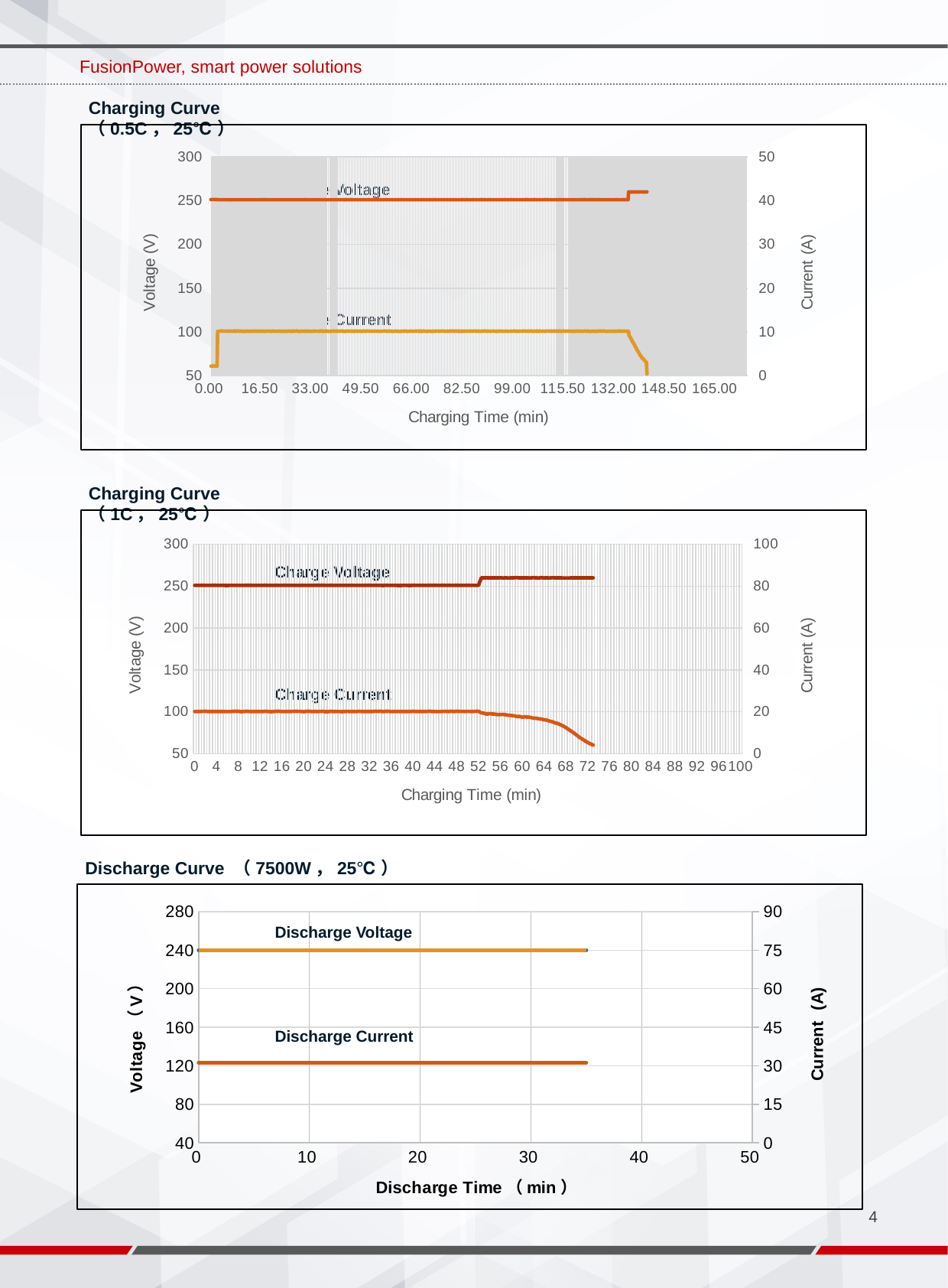

Charging Curve （0.5C，25℃）

### Chart

| Category |  |  |
|---|---|---|
| 0 | 251.233 | 2.169 |
| 0.16666666666666666 | 251.267 | 2.159 |
| 0.33333333333333331 | 251.239 | 2.19 |
| 0.5 | 251.284 | 2.19 |
| 0.66666666666666663 | 251.245 | 2.2 |
| 0.83333333333333337 | 251.282 | 2.23 |
| 1 | 251.276 | 2.2 |
| 1.1666666666666667 | 251.261 | 2.159 |
| 1.3333333333333333 | 251.265 | 2.19 |
| 1.5 | 251.26 | 2.119 |
| 1.6666666666666667 | 251.245 | 2.169 |
| 1.8333333333333333 | 251.295 | 2.159 |
| 2 | 251.295 | 2.159 |
| 2.1666666666666665 | 251.055 | 10.129 |
| 2.3333333333333335 | 251.077 | 10.119 |
| 2.5 | 251.097 | 10.18 |
| 2.6666666666666665 | 251.047 | 10.129 |
| 2.8333333333333335 | 251.091 | 10.18 |
| 3 | 251.056 | 10.18 |
| 3.1666666666666665 | 251.071 | 10.21 |
| 3.3333333333333335 | 251.04 | 10.18 |
| 3.5 | 251.055 | 10.19 |
| 3.6666666666666665 | 251.07 | 10.18 |
| 3.8333333333333335 | 251.095 | 10.19 |
| 4 | 251.033 | 10.16 |
| 4.166666666666667 | 251.054 | 10.2 |
| 4.333333333333333 | 251.057 | 10.139 |
| 4.5 | 251.064 | 10.22 |
| 4.666666666666667 | 251.037 | 10.129 |
| 4.833333333333333 | 251.048 | 10.18 |
| 5 | 251.071 | 10.16 |
| 5.166666666666667 | 251.051 | 10.2 |
| 5.333333333333333 | 251.052 | 10.16 |
| 5.5 | 251.059 | 10.17 |
| 5.666666666666667 | 251.036 | 10.15 |
| 5.833333333333333 | 251.11 | 10.17 |
| 6 | 251.018 | 10.129 |
| 6.166666666666667 | 251.049 | 10.17 |
| 6.333333333333333 | 251.079 | 10.18 |
| 6.5 | 251.079 | 10.18 |
| 6.666666666666667 | 251.059 | 10.19 |
| 6.833333333333333 | 251.021 | 10.119 |
| 7 | 251.028 | 10.15 |
| 7.166666666666667 | 251.024 | 10.139 |
| 7.333333333333333 | 251.07 | 10.15 |
| 7.5 | 251.038 | 10.16 |
| 7.666666666666667 | 251.11 | 10.261 |
| 7.833333333333333 | 251.028 | 10.099 |
| 8 | 251.051 | 10.17 |
| 8.1666666666666661 | 251.077 | 10.17 |
| 8.3333333333333339 | 251.11 | 10.17 |
| 8.5 | 251.058 | 10.2 |
| 8.6666666666666661 | 251.098 | 10.22 |
| 8.8333333333333339 | 251.04 | 10.119 |
| 9 | 251.059 | 10.19 |
| 9.1666666666666661 | 251.089 | 10.19 |
| 9.3333333333333339 | 251.056 | 10.129 |
| 9.5 | 251.049 | 10.16 |
| 9.6666666666666661 | 251.067 | 10.18 |
| 9.8333333333333339 | 251.072 | 10.15 |
| 10 | 251.075 | 10.119 |
| 10.166666666666666 | 251.11 | 10.17 |
| 10.333333333333334 | 251.071 | 10.18 |
| 10.5 | 251.087 | 10.129 |
| 10.666666666666666 | 251.032 | 10.119 |
| 10.833333333333334 | 251.062 | 10.129 |
| 11 | 251.064 | 10.099 |
| 11.166666666666666 | 251.08 | 10.129 |
| 11.333333333333334 | 251.047 | 10.129 |
| 11.5 | 251.057 | 10.17 |
| 11.666666666666666 | 251.067 | 10.19 |
| 11.833333333333334 | 251.06 | 10.17 |
| 12 | 251.057 | 10.17 |
| 12.166666666666666 | 251.031 | 10.119 |
| 12.333333333333334 | 251.087 | 10.129 |
| 12.5 | 251.116 | 10.18 |
| 12.666666666666666 | 251.068 | 10.099 |
| 12.833333333333334 | 251.058 | 10.16 |
| 13 | 251.067 | 10.139 |
| 13.166666666666666 | 251.112 | 10.19 |
| 13.333333333333334 | 251.034 | 10.119 |
| 13.5 | 251.044 | 10.099 |
| 13.666666666666666 | 251.089 | 10.22 |
| 13.833333333333334 | 251.086 | 10.19 |
| 14 | 251.124 | 10.19 |
| 14.166666666666666 | 251.109 | 10.129 |
| 14.333333333333334 | 251.056 | 10.17 |
| 14.5 | 251.081 | 10.17 |
| 14.666666666666666 | 251.055 | 10.17 |
| 14.833333333333334 | 251.042 | 10.139 |
| 15 | 251.078 | 10.17 |
| 15.166666666666666 | 251.066 | 10.139 |
| 15.333333333333334 | 251.068 | 10.17 |
| 15.5 | 251.04 | 10.18 |
| 15.666666666666666 | 251.047 | 10.099 |
| 15.833333333333334 | 251.044 | 10.17 |
| 16 | 251.042 | 10.15 |
| 16.166666666666668 | 251.06 | 10.119 |
| 16.333333333333332 | 251.086 | 10.129 |
| 16.5 | 251.146 | 10.18 |
| 16.666666666666668 | 251.077 | 10.15 |
| 16.833333333333332 | 251.075 | 10.19 |
| 17 | 251.063 | 10.139 |
| 17.166666666666668 | 251.069 | 10.18 |
| 17.333333333333332 | 251.097 | 10.119 |
| 17.5 | 251.128 | 10.18 |
| 17.666666666666668 | 251.115 | 10.139 |
| 17.833333333333332 | 251.031 | 10.139 |
| 18 | 251.056 | 10.119 |
| 18.166666666666668 | 251.074 | 10.17 |
| 18.333333333333332 | 251.077 | 10.18 |
| 18.5 | 251.102 | 10.16 |
| 18.666666666666668 | 251.112 | 10.21 |
| 18.833333333333332 | 251.071 | 10.15 |
| 19 | 251.063 | 10.2 |
| 19.166666666666668 | 251.095 | 10.15 |
| 19.333333333333332 | 251.075 | 10.2 |
| 19.5 | 251.068 | 10.089 |
| 19.666666666666668 | 251.098 | 10.18 |
| 19.833333333333332 | 251.071 | 10.139 |
| 20 | 251.087 | 10.18 |
| 20.166666666666668 | 251.084 | 10.2 |
| 20.333333333333332 | 251.038 | 10.119 |
| 20.5 | 251.075 | 10.18 |
| 20.666666666666668 | 251.096 | 10.18 |
| 20.833333333333332 | 251.07 | 10.099 |
| 21 | 251.072 | 10.18 |
| 21.166666666666668 | 251.106 | 10.129 |
| 21.333333333333332 | 251.068 | 10.139 |
| 21.5 | 251.063 | 10.119 |
| 21.666666666666668 | 251.1 | 10.18 |
| 21.833333333333332 | 251.042 | 10.119 |
| 22 | 251.112 | 10.19 |
| 22.166666666666668 | 251.105 | 10.18 |
| 22.333333333333332 | 251.088 | 10.18 |
| 22.5 | 251.06 | 10.139 |
| 22.666666666666668 | 251.095 | 10.119 |
| 22.833333333333332 | 251.04 | 10.139 |
| 23 | 251.027 | 10.139 |
| 23.166666666666668 | 251.103 | 10.17 |
| 23.333333333333332 | 251.083 | 10.129 |
| 23.5 | 251.102 | 10.089 |
| 23.666666666666668 | 251.048 | 10.16 |
| 23.833333333333332 | 251.111 | 10.17 |
| 24 | 251.11 | 10.129 |
| 24.166666666666668 | 251.1 | 10.17 |
| 24.333333333333332 | 251.042 | 10.139 |
| 24.5 | 251.068 | 10.109 |
| 24.666666666666668 | 251.098 | 10.119 |
| 24.833333333333332 | 251.068 | 10.2 |
| 25 | 251.119 | 10.139 |
| 25.166666666666668 | 251.081 | 10.18 |
| 25.333333333333332 | 251.082 | 10.18 |
| 25.5 | 251.086 | 10.2 |
| 25.666666666666668 | 251.064 | 10.119 |
| 25.833333333333332 | 251.06 | 10.16 |
| 26 | 251.114 | 10.139 |
| 26.166666666666668 | 251.117 | 10.16 |
| 26.333333333333332 | 251.062 | 10.079 |
| 26.5 | 251.091 | 10.22 |
| 26.666666666666668 | 251.124 | 10.19 |
| 26.833333333333332 | 251.083 | 10.17 |
| 27 | 251.069 | 10.18 |
| 27.166666666666668 | 251.112 | 10.16 |
| 27.333333333333332 | 251.088 | 10.19 |
| 27.5 | 251.093 | 10.17 |
| 27.666666666666668 | 251.049 | 10.129 |
| 27.833333333333332 | 251.078 | 10.21 |
| 28 | 251.081 | 10.2 |
| 28.166666666666668 | 251.101 | 10.17 |
| 28.333333333333332 | 251.108 | 10.2 |
| 28.5 | 251.07 | 10.119 |
| 28.666666666666668 | 251.087 | 10.129 |
| 28.833333333333332 | 251.059 | 10.109 |
| 29 | 251.078 | 10.099 |
| 29.166666666666668 | 251.075 | 10.119 |
| 29.333333333333332 | 251.09 | 10.19 |
| 29.5 | 251.103 | 10.15 |
| 29.666666666666668 | 251.088 | 10.18 |
| 29.833333333333332 | 251.073 | 10.099 |
| 30 | 251.1 | 10.22 |
| 30.166666666666668 | 251.09 | 10.17 |
| 30.333333333333332 | 251.106 | 10.089 |
| 30.5 | 251.13 | 10.139 |
| 30.666666666666668 | 251.094 | 10.119 |
| 30.833333333333332 | 251.112 | 10.19 |
| 31 | 251.063 | 10.19 |
| 31.166666666666668 | 251.095 | 10.119 |
| 31.333333333333332 | 251.073 | 10.139 |
| 31.5 | 251.082 | 10.21 |
| 31.666666666666668 | 251.112 | 10.16 |
| 31.833333333333332 | 251.077 | 10.129 |
| 32 | 251.072 | 10.139 |
| 32.166666666666664 | 251.103 | 10.2 |
| 32.333333333333336 | 251.05 | 10.129 |
| 32.5 | 251.101 | 10.139 |
| 32.666666666666664 | 251.07 | 10.139 |
| 32.833333333333336 | 251.059 | 10.109 |
| 33 | 251.036 | 10.15 |
| 33.166666666666664 | 251.067 | 10.139 |
| 33.333333333333336 | 251.078 | 10.109 |
| 33.5 | 251.103 | 10.2 |
| 33.666666666666664 | 251.11 | 10.17 |
| 33.833333333333336 | 251.101 | 10.19 |
| 34 | 251.078 | 10.18 |
| 34.166666666666664 | 251.067 | 10.099 |
| 34.333333333333336 | 251.081 | 10.18 |
| 34.5 | 251.08 | 10.099 |
| 34.666666666666664 | 251.112 | 10.19 |
| 34.833333333333336 | 251.103 | 10.109 |
| 35 | 251.098 | 10.19 |
| 35.166666666666664 | 251.084 | 10.109 |
| 35.333333333333336 | 251.074 | 10.129 |
| 35.5 | 251.047 | 10.2 |
| 35.666666666666664 | 251.094 | 10.19 |
| 35.833333333333336 | 251.096 | 10.16 |
| 36 | 251.092 | 10.129 |
| 36.166666666666664 | 251.091 | 10.2 |
| 36.333333333333336 | 251.067 | 10.2 |
| 36.5 | 251.123 | 10.129 |
| 36.666666666666664 | 251.081 | 10.129 |
| 36.833333333333336 | 251.065 | 10.18 |
| 37 | 251.089 | 10.129 |
| 37.166666666666664 | 251.083 | 10.129 |
| 37.333333333333336 | 251.001 | 10.139 |
| 37.5 | 251.103 | 10.18 |
| 37.666666666666664 | 251.1 | 10.22 |
| 37.833333333333336 | 251.1 | 10.19 |
| 38 | 251.062 | 10.119 |
| 38.166666666666664 | 251.054 | 10.139 |
| 38.333333333333336 | 251.083 | 10.099 |
| 38.5 | 251.047 | 10.129 |
| 38.666666666666664 | 251.121 | 10.129 |
| 38.833333333333336 | 251.093 | 10.129 |
| 39 | 251.071 | 10.21 |
| 39.166666666666664 | 251.075 | 10.089 |
| 39.333333333333336 | 251.085 | 10.2 |
| 39.5 | 251.103 | 10.16 |
| 39.666666666666664 | 251.094 | 10.15 |
| 39.833333333333336 | 251.072 | 10.2 |
| 40 | 251.112 | 10.21 |
| 40.166666666666664 | 251.097 | 10.17 |
| 40.333333333333336 | 251.052 | 10.18 |
| 40.5 | 251.078 | 10.18 |
| 40.666666666666664 | 251.095 | 10.139 |
| 40.833333333333336 | 251.068 | 10.17 |
| 41 | 251.024 | 10.109 |
| 41.166666666666664 | 251.122 | 10.22 |
| 41.333333333333336 | 251.096 | 10.129 |
| 41.5 | 251.097 | 10.129 |
| 41.666666666666664 | 251.103 | 10.16 |
| 41.833333333333336 | 251.08 | 10.17 |
| 42 | 251.087 | 10.18 |
| 42.166666666666664 | 251.087 | 10.16 |
| 42.333333333333336 | 251.112 | 10.18 |
| 42.5 | 251.041 | 10.19 |
| 42.666666666666664 | 251.106 | 10.17 |
| 42.833333333333336 | 251.078 | 10.2 |
| 43 | 251.1 | 10.18 |
| 43.166666666666664 | 251.07 | 10.129 |
| 43.333333333333336 | 251.095 | 10.109 |
| 43.5 | 251.046 | 10.089 |
| 43.666666666666664 | 251.009 | 10.119 |
| 43.833333333333336 | 251.103 | 10.119 |
| 44 | 251.119 | 10.15 |
| 44.166666666666664 | 251.129 | 10.19 |
| 44.333333333333336 | 251.107 | 10.18 |
| 44.5 | 251.073 | 10.16 |
| 44.666666666666664 | 251.115 | 10.19 |
| 44.833333333333336 | 251.095 | 10.17 |
| 45 | 251.114 | 10.2 |
| 45.166666666666664 | 251.101 | 10.129 |
| 45.333333333333336 | 251.11 | 10.139 |
| 45.5 | 251.078 | 10.17 |
| 45.666666666666664 | 251.128 | 10.139 |
| 45.833333333333336 | 251.082 | 10.119 |
| 46 | 251.112 | 10.19 |
| 46.166666666666664 | 251.028 | 10.16 |
| 46.333333333333336 | 251.046 | 10.19 |
| 46.5 | 251.122 | 10.129 |
| 46.666666666666664 | 251.089 | 10.109 |
| 46.833333333333336 | 251.031 | 10.139 |
| 47 | 251.116 | 10.18 |
| 47.166666666666664 | 251.027 | 10.2 |
| 47.333333333333336 | 251.115 | 10.15 |
| 47.5 | 251.078 | 10.139 |
| 47.666666666666664 | 251.074 | 10.17 |
| 47.833333333333336 | 251.105 | 10.129 |
| 48 | 251.073 | 10.099 |
| 48.166666666666664 | 251.096 | 10.19 |
| 48.333333333333336 | 251.117 | 10.16 |
| 48.5 | 251.115 | 10.139 |
| 48.666666666666664 | 251.102 | 10.18 |
| 48.833333333333336 | 251.106 | 10.18 |
| 49 | 251.115 | 10.16 |
| 49.166666666666664 | 251.071 | 10.109 |
| 49.333333333333336 | 251.125 | 10.119 |
| 49.5 | 251.1 | 10.15 |
| 49.666666666666664 | 251.125 | 10.16 |
| 49.833333333333336 | 251.101 | 10.231 |
| 50 | 251.095 | 10.18 |
| 50.166666666666664 | 251.086 | 10.119 |
| 50.333333333333336 | 251.086 | 10.139 |
| 50.5 | 251.096 | 10.139 |
| 50.666666666666664 | 251.077 | 10.119 |
| 50.833333333333336 | 251.107 | 10.2 |
| 51 | 251.076 | 10.2 |
| 51.166666666666664 | 251.073 | 10.119 |
| 51.333333333333336 | 251.118 | 10.18 |
| 51.5 | 251.135 | 10.139 |
| 51.666666666666664 | 251.053 | 10.17 |
| 51.833333333333336 | 251.071 | 10.17 |
| 52 | 251.084 | 10.129 |
| 52.166666666666664 | 251.032 | 10.18 |
| 52.333333333333336 | 251.051 | 10.119 |
| 52.5 | 251.046 | 10.15 |
| 52.666666666666664 | 251.094 | 10.17 |
| 52.833333333333336 | 251.06 | 10.079 |
| 53 | 251.101 | 10.139 |
| 53.166666666666664 | 251.112 | 10.18 |
| 53.333333333333336 | 251.07 | 10.16 |
| 53.5 | 251.085 | 10.119 |
| 53.666666666666664 | 251.091 | 10.2 |
| 53.833333333333336 | 251.045 | 10.109 |
| 54 | 251.112 | 10.17 |
| 54.166666666666664 | 251.105 | 10.17 |
| 54.333333333333336 | 251.078 | 10.129 |
| 54.5 | 251.088 | 10.15 |
| 54.666666666666664 | 251.056 | 10.139 |
| 54.833333333333336 | 251.088 | 10.109 |
| 55 | 251.066 | 10.15 |
| 55.166666666666664 | 251.054 | 10.129 |
| 55.333333333333336 | 251.09 | 10.18 |
| 55.5 | 251.035 | 10.119 |
| 55.666666666666664 | 251.041 | 10.129 |
| 55.833333333333336 | 251.075 | 10.16 |
| 56 | 251.073 | 10.139 |
| 56.166666666666664 | 251.082 | 10.21 |
| 56.333333333333336 | 251.008 | 10.119 |
| 56.5 | 251.091 | 10.2 |
| 56.666666666666664 | 251.096 | 10.19 |
| 56.833333333333336 | 251.08 | 10.2 |
| 57 | 251.135 | 10.129 |
| 57.166666666666664 | 251.107 | 10.2 |
| 57.333333333333336 | 251.073 | 10.089 |
| 57.5 | 251.119 | 10.139 |
| 57.666666666666664 | 251.111 | 10.17 |
| 57.833333333333336 | 251.08 | 10.16 |
| 58 | 251.088 | 10.15 |
| 58.166666666666664 | 251.066 | 10.19 |
| 58.333333333333336 | 251.106 | 10.129 |
| 58.5 | 251.085 | 10.16 |
| 58.666666666666664 | 251.111 | 10.139 |
| 58.833333333333336 | 251.089 | 10.19 |
| 59 | 251.108 | 10.139 |
| 59.166666666666664 | 251.092 | 10.129 |
| 59.333333333333336 | 251.069 | 10.119 |
| 59.5 | 251.064 | 10.139 |
| 59.666666666666664 | 251.054 | 10.119 |
| 59.833333333333336 | 251.08 | 10.139 |
| 60 | 251.101 | 10.2 |
| 60.166666666666664 | 251.089 | 10.129 |
| 60.333333333333336 | 251.078 | 10.17 |
| 60.5 | 251.093 | 10.17 |
| 60.666666666666664 | 251.071 | 10.139 |
| 60.833333333333336 | 251.071 | 10.119 |
| 61 | 251.087 | 10.15 |
| 61.166666666666664 | 251.059 | 10.129 |
| 61.333333333333336 | 251.098 | 10.119 |
| 61.5 | 251.049 | 10.089 |
| 61.666666666666664 | 251.091 | 10.139 |
| 61.833333333333336 | 251.021 | 10.119 |
| 62 | 251.082 | 10.079 |
| 62.166666666666664 | 251.013 | 10.17 |
| 62.333333333333336 | 251.137 | 10.129 |
| 62.5 | 251.093 | 10.18 |
| 62.666666666666664 | 251.124 | 10.19 |
| 62.833333333333336 | 251.066 | 10.089 |
| 63 | 251.089 | 10.129 |
| 63.166666666666664 | 251.109 | 10.16 |
| 63.333333333333336 | 251.092 | 10.21 |
| 63.5 | 251.113 | 10.19 |
| 63.666666666666664 | 251.092 | 10.241 |
| 63.833333333333336 | 251.068 | 10.119 |
| 64 | 251.086 | 10.089 |
| 64.166666666666671 | 251.077 | 10.109 |
| 64.333333333333329 | 251.029 | 10.089 |
| 64.5 | 251.088 | 10.21 |
| 64.666666666666671 | 251.057 | 10.15 |
| 64.833333333333329 | 251.059 | 10.15 |
| 65 | 251.093 | 10.129 |
| 65.166666666666671 | 251.091 | 10.15 |
| 65.333333333333329 | 251.066 | 10.21 |
| 65.5 | 251.098 | 10.129 |
| 65.666666666666671 | 251.098 | 10.17 |
| 65.833333333333329 | 251.084 | 10.129 |
| 66 | 251.042 | 10.119 |
| 66.166666666666671 | 251.101 | 10.21 |
| 66.333333333333329 | 251.073 | 10.139 |
| 66.5 | 251.088 | 10.16 |
| 66.666666666666671 | 251.095 | 10.129 |
| 66.833333333333329 | 251.07 | 10.139 |
| 67 | 251.087 | 10.17 |
| 67.166666666666671 | 251.081 | 10.16 |
| 67.333333333333329 | 251.107 | 10.22 |
| 67.5 | 251.062 | 10.119 |
| 67.666666666666671 | 251.054 | 10.18 |
| 67.833333333333329 | 251.105 | 10.2 |
| 68 | 251.041 | 10.129 |
| 68.166666666666671 | 251.025 | 10.099 |
| 68.333333333333329 | 251.024 | 10.2 |
| 68.5 | 251.109 | 10.21 |
| 68.666666666666671 | 251.083 | 10.119 |
| 68.833333333333329 | 251.024 | 10.079 |
| 69 | 251.065 | 10.119 |
| 69.166666666666671 | 251.129 | 10.17 |
| 69.333333333333329 | 251.115 | 10.21 |
| 69.5 | 251.075 | 10.17 |
| 69.666666666666671 | 251.101 | 10.22 |
| 69.833333333333329 | 251.036 | 10.139 |
| 70 | 251.065 | 10.119 |
| 70.166666666666671 | 251.125 | 10.21 |
| 70.333333333333329 | 251.097 | 10.129 |
| 70.5 | 251.101 | 10.119 |
| 70.666666666666671 | 251.072 | 10.129 |
| 70.833333333333329 | 251.048 | 10.099 |
| 71 | 251.089 | 10.18 |
| 71.166666666666671 | 251.082 | 10.18 |
| 71.333333333333329 | 251.112 | 10.18 |
| 71.5 | 251.065 | 10.099 |
| 71.666666666666671 | 251.06 | 10.17 |
| 71.833333333333329 | 251.08 | 10.119 |
| 72 | 251.096 | 10.099 |
| 72.166666666666671 | 251.077 | 10.15 |
| 72.333333333333329 | 251.072 | 10.17 |
| 72.5 | 251.081 | 10.129 |
| 72.666666666666671 | 251.106 | 10.129 |
| 72.833333333333329 | 251.092 | 10.129 |
| 73 | 251.135 | 10.17 |
| 73.166666666666671 | 251.071 | 10.18 |
| 73.333333333333329 | 251.071 | 10.15 |
| 73.5 | 251.062 | 10.18 |
| 73.666666666666671 | 251.09 | 10.129 |
| 73.833333333333329 | 251.079 | 10.22 |
| 74 | 251.072 | 10.139 |
| 74.166666666666671 | 251.062 | 10.18 |
| 74.333333333333329 | 251.085 | 10.21 |
| 74.5 | 251.036 | 10.139 |
| 74.666666666666671 | 251.1 | 10.099 |
| 74.833333333333329 | 251.073 | 10.17 |
| 75 | 251.108 | 10.15 |
| 75.166666666666671 | 251.081 | 10.19 |
| 75.333333333333329 | 251.071 | 10.109 |
| 75.5 | 251.059 | 10.2 |
| 75.666666666666671 | 251.098 | 10.19 |
| 75.833333333333329 | 251.05 | 10.17 |
| 76 | 251.109 | 10.19 |
| 76.166666666666671 | 251.072 | 10.099 |
| 76.333333333333329 | 251.104 | 10.129 |
| 76.5 | 251.079 | 10.139 |
| 76.666666666666671 | 251.121 | 10.19 |
| 76.833333333333329 | 251.069 | 10.089 |
| 77 | 251.066 | 10.15 |
| 77.166666666666671 | 251.095 | 10.16 |
| 77.333333333333329 | 251.095 | 10.15 |
| 77.5 | 251.094 | 10.089 |
| 77.666666666666671 | 251.125 | 10.16 |
| 77.833333333333329 | 251.119 | 10.16 |
| 78 | 251.116 | 10.21 |
| 78.166666666666671 | 251.06 | 10.19 |
| 78.333333333333329 | 251.034 | 10.099 |
| 78.5 | 251.101 | 10.17 |
| 78.666666666666671 | 251.109 | 10.19 |
| 78.833333333333329 | 251.111 | 10.2 |
| 79 | 251.097 | 10.19 |
| 79.166666666666671 | 251.039 | 10.109 |
| 79.333333333333329 | 251.102 | 10.15 |
| 79.5 | 251.041 | 10.139 |
| 79.666666666666671 | 251.078 | 10.22 |
| 79.833333333333329 | 251.077 | 10.2 |
| 80 | 251.114 | 10.109 |
| 80.166666666666671 | 251.079 | 10.15 |
| 80.333333333333329 | 251.103 | 10.16 |
| 80.5 | 251.097 | 10.17 |
| 80.666666666666671 | 251.058 | 10.19 |
| 80.833333333333329 | 251.1 | 10.22 |
| 81 | 251.076 | 10.099 |
| 81.166666666666671 | 251.071 | 10.19 |
| 81.333333333333329 | 251.043 | 10.18 |
| 81.5 | 251.121 | 10.139 |
| 81.666666666666671 | 251.055 | 10.089 |
| 81.833333333333329 | 251.06 | 10.119 |
| 82 | 251.108 | 10.21 |
| 82.166666666666671 | 251.133 | 10.18 |
| 82.333333333333329 | 251.115 | 10.17 |
| 82.5 | 251.078 | 10.139 |
| 82.666666666666671 | 251.095 | 10.119 |
| 82.833333333333329 | 251.088 | 10.18 |
| 83 | 251.1 | 10.16 |
| 83.166666666666671 | 251.103 | 10.139 |
| 83.333333333333329 | 251.119 | 10.16 |
| 83.5 | 251.136 | 10.129 |
| 83.666666666666671 | 251.076 | 10.15 |
| 83.833333333333329 | 251.051 | 10.119 |
| 84 | 251.075 | 10.15 |
| 84.166666666666671 | 251.111 | 10.18 |
| 84.333333333333329 | 251.12 | 10.15 |
| 84.5 | 251.072 | 10.16 |
| 84.666666666666671 | 251.11 | 10.129 |
| 84.833333333333329 | 251.079 | 10.15 |
| 85 | 251.045 | 10.21 |
| 85.166666666666671 | 251.074 | 10.17 |
| 85.333333333333329 | 251.048 | 10.16 |
| 85.5 | 251.116 | 10.129 |
| 85.666666666666671 | 251.134 | 10.22 |
| 85.833333333333329 | 251.106 | 10.139 |
| 86 | 251.071 | 10.22 |
| 86.166666666666671 | 251.106 | 10.2 |
| 86.333333333333329 | 251.083 | 10.129 |
| 86.5 | 251.081 | 10.139 |
| 86.666666666666671 | 251.105 | 10.129 |
| 86.833333333333329 | 251.069 | 10.2 |
| 87 | 251.109 | 10.17 |
| 87.166666666666671 | 251.091 | 10.129 |
| 87.333333333333329 | 251.076 | 10.139 |
| 87.5 | 251.042 | 10.17 |
| 87.666666666666671 | 251.109 | 10.231 |
| 87.833333333333329 | 251.044 | 10.119 |
| 88 | 251.1 | 10.119 |
| 88.166666666666671 | 251.149 | 10.2 |
| 88.333333333333329 | 251.097 | 10.15 |
| 88.5 | 251.124 | 10.18 |
| 88.666666666666671 | 251.089 | 10.18 |
| 88.833333333333329 | 251.086 | 10.15 |
| 89 | 251.083 | 10.18 |
| 89.166666666666671 | 251.146 | 10.21 |
| 89.333333333333329 | 251.102 | 10.19 |
| 89.5 | 251.094 | 10.119 |
| 89.666666666666671 | 251.081 | 10.2 |
| 89.833333333333329 | 251.081 | 10.17 |
| 90 | 251.05 | 10.129 |
| 90.166666666666671 | 251.093 | 10.16 |
| 90.333333333333329 | 251.059 | 10.129 |
| 90.5 | 251.09 | 10.139 |
| 90.666666666666671 | 251.034 | 10.16 |
| 90.833333333333329 | 251.149 | 10.17 |
| 91 | 251.048 | 10.109 |
| 91.166666666666671 | 251.116 | 10.139 |
| 91.333333333333329 | 251.076 | 10.089 |
| 91.5 | 251.112 | 10.16 |
| 91.666666666666671 | 251.045 | 10.139 |
| 91.833333333333329 | 251.071 | 10.16 |
| 92 | 251.123 | 10.18 |
| 92.166666666666671 | 251.056 | 10.099 |
| 92.333333333333329 | 251.1 | 10.19 |
| 92.5 | 251.048 | 10.18 |
| 92.666666666666671 | 251.121 | 10.16 |
| 92.833333333333329 | 251.085 | 10.129 |
| 93 | 251.076 | 10.099 |
| 93.166666666666671 | 251.088 | 10.099 |
| 93.333333333333329 | 251.091 | 10.119 |
| 93.5 | 251.113 | 10.17 |
| 93.666666666666671 | 251.071 | 10.19 |
| 93.833333333333329 | 251.049 | 10.129 |
| 94 | 251.096 | 10.16 |
| 94.166666666666671 | 251.097 | 10.139 |
| 94.333333333333329 | 251.12 | 10.19 |
| 94.5 | 251.075 | 10.139 |
| 94.666666666666671 | 251.08 | 10.19 |
| 94.833333333333329 | 251.078 | 10.139 |
| 95 | 251.039 | 10.119 |
| 95.166666666666671 | 251.086 | 10.17 |
| 95.333333333333329 | 251.069 | 10.129 |
| 95.5 | 251.11 | 10.15 |
| 95.666666666666671 | 251.122 | 10.109 |
| 95.833333333333329 | 251.137 | 10.18 |
| 96 | 251.053 | 10.129 |
| 96.166666666666671 | 251.111 | 10.18 |
| 96.333333333333329 | 251.045 | 10.18 |
| 96.5 | 251.114 | 10.16 |
| 96.666666666666671 | 251.085 | 10.15 |
| 96.833333333333329 | 251.108 | 10.109 |
| 97 | 251.12 | 10.2 |
| 97.166666666666671 | 251.095 | 10.109 |
| 97.333333333333329 | 251.037 | 10.15 |
| 97.5 | 251.064 | 10.119 |
| 97.666666666666671 | 251.113 | 10.18 |
| 97.833333333333329 | 251.043 | 10.139 |
| 98 | 251.133 | 10.17 |
| 98.166666666666671 | 251.059 | 10.139 |
| 98.333333333333329 | 251.078 | 10.109 |
| 98.5 | 251.109 | 10.2 |
| 98.666666666666671 | 251.066 | 10.119 |
| 98.833333333333329 | 251.083 | 10.19 |
| 99 | 251.069 | 10.19 |
| 99.166666666666671 | 251.048 | 10.19 |
| 99.333333333333329 | 251.092 | 10.18 |
| 99.5 | 251.098 | 10.099 |
| 99.666666666666671 | 251.086 | 10.129 |
| 99.833333333333329 | 251.085 | 10.129 |
| 100 | 251.078 | 10.17 |
| 100.16666666666667 | 251.094 | 10.119 |
| 100.33333333333333 | 251.095 | 10.119 |
| 100.5 | 251.067 | 10.19 |
| 100.66666666666667 | 251.08 | 10.17 |
| 100.83333333333333 | 251.094 | 10.129 |
| 101 | 251.064 | 10.21 |
| 101.16666666666667 | 251.075 | 10.129 |
| 101.33333333333333 | 251.07 | 10.16 |
| 101.5 | 251.093 | 10.139 |
| 101.66666666666667 | 251.081 | 10.16 |
| 101.83333333333333 | 251.083 | 10.16 |
| 102 | 251.086 | 10.19 |
| 102.16666666666667 | 251.108 | 10.241 |
| 102.33333333333333 | 251.066 | 10.15 |
| 102.5 | 251.098 | 10.18 |
| 102.66666666666667 | 251.075 | 10.15 |
| 102.83333333333333 | 251.131 | 10.15 |
| 103 | 251.106 | 10.16 |
| 103.16666666666667 | 251.146 | 10.2 |
| 103.33333333333333 | 251.092 | 10.16 |
| 103.5 | 251.108 | 10.15 |
| 103.66666666666667 | 251.067 | 10.139 |
| 103.83333333333333 | 251.058 | 10.17 |
| 104 | 251.11 | 10.109 |
| 104.16666666666667 | 251.069 | 10.17 |
| 104.33333333333333 | 251.076 | 10.19 |
| 104.5 | 251.089 | 10.231 |
| 104.66666666666667 | 251.081 | 10.22 |
| 104.83333333333333 | 251.081 | 10.089 |
| 105 | 251.06 | 10.129 |
| 105.16666666666667 | 251.064 | 10.109 |
| 105.33333333333333 | 251.083 | 10.139 |
| 105.5 | 251.141 | 10.19 |
| 105.66666666666667 | 251.126 | 10.139 |
| 105.83333333333333 | 251.045 | 10.16 |
| 106 | 251.102 | 10.16 |
| 106.16666666666667 | 251.074 | 10.119 |
| 106.33333333333333 | 251.095 | 10.139 |
| 106.5 | 251.084 | 10.2 |
| 106.66666666666667 | 251.081 | 10.231 |
| 106.83333333333333 | 251.044 | 10.109 |
| 107 | 251.112 | 10.119 |
| 107.16666666666667 | 251.095 | 10.2 |
| 107.33333333333333 | 251.081 | 10.18 |
| 107.5 | 251.12 | 10.2 |
| 107.66666666666667 | 251.087 | 10.15 |
| 107.83333333333333 | 251.066 | 10.129 |
| 108 | 251.072 | 10.139 |
| 108.16666666666667 | 251.051 | 10.15 |
| 108.33333333333333 | 251.041 | 10.119 |
| 108.5 | 251.079 | 10.2 |
| 108.66666666666667 | 251.07 | 10.16 |
| 108.83333333333333 | 251.129 | 10.18 |
| 109 | 251.08 | 10.129 |
| 109.16666666666667 | 251.057 | 10.129 |
| 109.33333333333333 | 251.072 | 10.119 |
| 109.5 | 251.068 | 10.2 |
| 109.66666666666667 | 251.13 | 10.18 |
| 109.83333333333333 | 251.092 | 10.18 |
| 110 | 251.123 | 10.18 |
| 110.16666666666667 | 251.101 | 10.2 |
| 110.33333333333333 | 251.09 | 10.139 |
| 110.5 | 251.111 | 10.17 |
| 110.66666666666667 | 251.075 | 10.099 |
| 110.83333333333333 | 251.122 | 10.16 |
| 111 | 251.089 | 10.19 |
| 111.16666666666667 | 251.122 | 10.2 |
| 111.33333333333333 | 251.073 | 10.139 |
| 111.5 | 251.085 | 10.139 |
| 111.66666666666667 | 251.093 | 10.19 |
| 111.83333333333333 | 251.089 | 10.119 |
| 112 | 251.07 | 10.17 |
| 112.16666666666667 | 251.105 | 10.21 |
| 112.33333333333333 | 251.092 | 10.18 |
| 112.5 | 251.1 | 10.139 |
| 112.66666666666667 | 251.09 | 10.15 |
| 112.83333333333333 | 251.095 | 10.139 |
| 113 | 251.051 | 10.2 |
| 113.16666666666667 | 251.075 | 10.19 |
| 113.33333333333333 | 251.123 | 10.139 |
| 113.5 | 251.071 | 10.109 |
| 113.66666666666667 | 251.085 | 10.19 |
| 113.83333333333333 | 251.131 | 10.2 |
| 114 | 251.118 | 10.21 |
| 114.16666666666667 | 251.094 | 10.119 |
| 114.33333333333333 | 251.083 | 10.109 |
| 114.5 | 251.084 | 10.139 |
| 114.66666666666667 | 251.112 | 10.089 |
| 114.83333333333333 | 251.11 | 10.18 |
| 115 | 251.066 | 10.19 |
| 115.16666666666667 | 251.142 | 10.22 |
| 115.33333333333333 | 251.062 | 10.16 |
| 115.5 | 251.085 | 10.18 |
| 115.66666666666667 | 251.058 | 10.139 |
| 115.83333333333333 | 251.096 | 10.16 |
| 116 | 251.055 | 10.16 |
| 116.16666666666667 | 251.094 | 10.19 |
| 116.33333333333333 | 251.071 | 10.129 |
| 116.5 | 251.066 | 10.19 |
| 116.66666666666667 | 251.069 | 10.17 |
| 116.83333333333333 | 251.082 | 10.21 |
| 117 | 251.08 | 10.17 |
| 117.16666666666667 | 251.071 | 10.129 |
| 117.33333333333333 | 251.086 | 10.15 |
| 117.5 | 251.112 | 10.119 |
| 117.66666666666667 | 251.052 | 10.139 |
| 117.83333333333333 | 251.069 | 10.15 |
| 118 | 251.118 | 10.139 |
| 118.16666666666667 | 251.051 | 10.17 |
| 118.33333333333333 | 251.084 | 10.119 |
| 118.5 | 251.071 | 10.119 |
| 118.66666666666667 | 251.106 | 10.129 |
| 118.83333333333333 | 251.106 | 10.19 |
| 119 | 251.104 | 10.129 |
| 119.16666666666667 | 251.092 | 10.16 |
| 119.33333333333333 | 251.076 | 10.19 |
| 119.5 | 251.106 | 10.17 |
| 119.66666666666667 | 251.101 | 10.17 |
| 119.83333333333333 | 251.085 | 10.15 |
| 120 | 251.043 | 10.2 |
| 120.16666666666667 | 251.065 | 10.18 |
| 120.33333333333333 | 251.075 | 10.099 |
| 120.5 | 251.116 | 10.17 |
| 120.66666666666667 | 251.056 | 10.119 |
| 120.83333333333333 | 251.092 | 10.17 |
| 121 | 251.124 | 10.139 |
| 121.16666666666667 | 251.135 | 10.16 |
| 121.33333333333333 | 251.075 | 10.129 |
| 121.5 | 251.095 | 10.139 |
| 121.66666666666667 | 251.045 | 10.109 |
| 121.83333333333333 | 251.074 | 10.2 |
| 122 | 251.143 | 10.21 |
| 122.16666666666667 | 251.107 | 10.129 |
| 122.33333333333333 | 251.111 | 10.21 |
| 122.5 | 251.1 | 10.129 |
| 122.66666666666667 | 251.04 | 10.119 |
| 122.83333333333333 | 251.073 | 10.19 |
| 123 | 251.104 | 10.19 |
| 123.16666666666667 | 251.062 | 10.139 |
| 123.33333333333333 | 251.103 | 10.17 |
| 123.5 | 251.115 | 10.119 |
| 123.66666666666667 | 251.114 | 10.129 |
| 123.83333333333333 | 251.143 | 10.18 |
| 124 | 251.11 | 10.119 |
| 124.16666666666667 | 251.082 | 10.129 |
| 124.33333333333333 | 251.054 | 10.089 |
| 124.5 | 251.072 | 10.18 |
| 124.66666666666667 | 251.08 | 10.15 |
| 124.83333333333333 | 251.143 | 10.18 |
| 125 | 251.09 | 10.17 |
| 125.16666666666667 | 251.085 | 10.129 |
| 125.33333333333333 | 251.12 | 10.129 |
| 125.5 | 251.09 | 10.109 |
| 125.66666666666667 | 251.089 | 10.129 |
| 125.83333333333333 | 251.084 | 10.17 |
| 126 | 251.111 | 10.129 |
| 126.16666666666667 | 251.098 | 10.19 |
| 126.33333333333333 | 251.144 | 10.139 |
| 126.5 | 251.102 | 10.129 |
| 126.66666666666667 | 251.119 | 10.18 |
| 126.83333333333333 | 251.076 | 10.21 |
| 127 | 251.092 | 10.2 |
| 127.16666666666667 | 251.095 | 10.19 |
| 127.33333333333333 | 251.097 | 10.17 |
| 127.5 | 251.089 | 10.129 |
| 127.66666666666667 | 251.08 | 10.19 |
| 127.83333333333333 | 251.094 | 10.15 |
| 128 | 251.106 | 10.18 |
| 128.16666666666666 | 251.093 | 10.18 |
| 128.33333333333334 | 251.107 | 10.22 |
| 128.5 | 251.096 | 10.16 |
| 128.66666666666666 | 251.11 | 10.129 |
| 128.83333333333334 | 251.096 | 10.139 |
| 129 | 251.107 | 10.099 |
| 129.16666666666666 | 251.071 | 10.17 |
| 129.33333333333334 | 251.096 | 10.119 |
| 129.5 | 251.073 | 10.119 |
| 129.66666666666666 | 251.12 | 10.18 |
| 129.83333333333334 | 251.08 | 10.109 |
| 130 | 251.113 | 10.139 |
| 130.16666666666666 | 251.114 | 10.19 |
| 130.33333333333334 | 251.065 | 10.099 |
| 130.5 | 251.06 | 10.15 |
| 130.66666666666666 | 251.108 | 10.129 |
| 130.83333333333334 | 251.05 | 10.109 |
| 131 | 251.066 | 10.17 |
| 131.16666666666666 | 251.08 | 10.119 |
| 131.33333333333334 | 251.077 | 10.139 |
| 131.5 | 251.088 | 10.16 |
| 131.66666666666666 | 251.049 | 10.129 |
| 131.83333333333334 | 251.08 | 10.119 |
| 132 | 251.082 | 10.16 |
| 132.16666666666666 | 251.133 | 10.17 |
| 132.33333333333334 | 251.113 | 10.129 |
| 132.5 | 251.111 | 10.18 |
| 132.66666666666666 | 251.082 | 10.129 |
| 132.83333333333334 | 251.075 | 10.18 |
| 133 | 251.114 | 10.19 |
| 133.16666666666666 | 251.113 | 10.22 |
| 133.33333333333334 | 251.09 | 10.16 |
| 133.5 | 251.116 | 10.119 |
| 133.66666666666666 | 251.125 | 10.18 |
| 133.83333333333334 | 251.114 | 10.16 |
| 134 | 251.125 | 10.19 |
| 134.16666666666666 | 251.04 | 10.109 |
| 134.33333333333334 | 251.067 | 10.139 |
| 134.5 | 251.085 | 10.15 |
| 134.66666666666666 | 251.136 | 10.21 |
| 134.83333333333334 | 251.095 | 10.16 |
| 135 | 251.055 | 10.21 |
| 135.16666666666666 | 251.079 | 10.16 |
| 135.33333333333334 | 251.094 | 10.139 |
| 135.5 | 251.078 | 10.139 |
| 135.66666666666666 | 251.076 | 10.109 |
| 135.83333333333334 | 251.058 | 10.119 |
| 136 | 251.09 | 10.18 |
| 136.16666666666666 | 251.073 | 10.15 |
| 136.33333333333334 | 260.0 | 10.139 |
| 136.5 | 259.995 | 9.137 |
| 136.66666666666666 | 259.986 | 8.995 |
| 136.83333333333334 | 259.956 | 8.792 |
| 137 | 259.964 | 8.681 |
| 137.16666666666666 | 260.006 | 8.337 |
| 137.33333333333334 | 259.998 | 8.195 |
| 137.5 | 259.977 | 7.881 |
| 137.66666666666666 | 260.022 | 7.679 |
| 137.83333333333334 | 259.952 | 7.618 |
| 138 | 259.983 | 7.203 |
| 138.16666666666666 | 259.986 | 7.162 |
| 138.33333333333334 | 259.954 | 6.959 |
| 138.5 | 260.009 | 6.534 |
| 138.66666666666666 | 259.992 | 6.514 |
| 138.83333333333334 | 260.0 | 6.291 |
| 139 | 259.983 | 5.876 |
| 139.16666666666666 | 259.969 | 5.845 |
| 139.33333333333334 | 259.986 | 5.623 |
| 139.5 | 259.968 | 5.471 |
| 139.66666666666666 | 259.994 | 5.207 |
| 139.83333333333334 | 259.969 | 5.025 |
| 140 | 260.021 | 4.782 |
| 140.16666666666666 | 260.029 | 4.569 |
| 140.33333333333334 | 259.981 | 4.549 |
| 140.5 | 260.004 | 4.347 |
| 140.66666666666666 | 259.984 | 4.124 |
| 140.83333333333334 | 259.96 | 3.881 |
| 141 | 260.012 | 3.891 |
| 141.16666666666666 | 259.992 | 3.891 |
| 141.33333333333334 | 259.965 | 3.658 |
| 141.5 | 260.002 | 3.425 |
| 141.66666666666666 | 259.972 | 3.425 |
| 141.83333333333334 | 260.007 | 3.243 |
| 142 | 259.979 | 3.03 |
| 142.16666666666666 | 259.989 | 3.02 |
| 142.33333333333334 | 260.045 | 0.387 |
| 142.5 | None | None |
| 142.66666666666666 | None | None |
| 142.83333333333334 | None | None |
| 143 | None | None |
| 143.16666666666666 | None | None |
| 143.33333333333334 | None | None |
| 143.5 | None | None |
| 143.66666666666666 | None | None |
| 143.83333333333334 | None | None |
| 144 | None | None |
| 144.16666666666666 | None | None |
| 144.33333333333334 | None | None |
| 144.5 | None | None |
| 144.66666666666666 | None | None |
| 144.83333333333334 | None | None |
| 145 | None | None |
| 145.16666666666666 | None | None |
| 145.33333333333334 | None | None |
| 145.5 | None | None |
| 145.66666666666666 | None | None |
| 145.83333333333334 | None | None |
| 146 | None | None |
| 146.16666666666666 | None | None |
| 146.33333333333334 | None | None |
| 146.5 | None | None |
| 146.66666666666666 | None | None |
| 146.83333333333334 | None | None |
| 147 | None | None |
| 147.16666666666666 | None | None |
| 147.33333333333334 | None | None |
| 147.5 | None | None |
| 147.66666666666666 | None | None |
| 147.83333333333334 | None | None |
| 148 | None | None |
| 148.16666666666666 | None | None |
| 148.33333333333334 | None | None |
| 148.5 | None | None |
| 148.66666666666666 | None | None |
| 148.83333333333334 | None | None |
| 149 | None | None |
| 149.16666666666666 | None | None |
| 149.33333333333334 | None | None |
| 149.5 | None | None |
| 149.66666666666666 | None | None |
| 149.83333333333334 | None | None |
| 150 | None | None |
| 150.16666666666666 | None | None |
| 150.33333333333334 | None | None |
| 150.5 | None | None |
| 150.66666666666666 | None | None |
| 150.83333333333334 | None | None |
| 151 | None | None |
| 151.16666666666666 | None | None |
| 151.33333333333334 | None | None |
| 151.5 | None | None |
| 151.66666666666666 | None | None |
| 151.83333333333334 | None | None |
| 152 | None | None |
| 152.16666666666666 | None | None |
| 152.33333333333334 | None | None |
| 152.5 | None | None |
| 152.66666666666666 | None | None |
| 152.83333333333334 | None | None |
| 153 | None | None |
| 153.16666666666666 | None | None |
| 153.33333333333334 | None | None |
| 153.5 | None | None |
| 153.66666666666666 | None | None |
| 153.83333333333334 | None | None |
| 154 | None | None |
| 154.16666666666666 | None | None |
| 154.33333333333334 | None | None |
| 154.5 | None | None |
| 154.66666666666666 | None | None |
| 154.83333333333334 | None | None |
| 155 | None | None |
| 155.16666666666666 | None | None |
| 155.33333333333334 | None | None |
| 155.5 | None | None |
| 155.66666666666666 | None | None |
| 155.83333333333334 | None | None |
| 156 | None | None |
| 156.16666666666666 | None | None |
| 156.33333333333334 | None | None |
| 156.5 | None | None |
| 156.66666666666666 | None | None |
| 156.83333333333334 | None | None |
| 157 | None | None |
| 157.16666666666666 | None | None |
| 157.33333333333334 | None | None |
| 157.5 | None | None |
| 157.66666666666666 | None | None |
| 157.83333333333334 | None | None |
| 158 | None | None |
| 158.16666666666666 | None | None |
| 158.33333333333334 | None | None |
| 158.5 | None | None |
| 158.66666666666666 | None | None |
| 158.83333333333334 | None | None |
| 159 | None | None |
| 159.16666666666666 | None | None |
| 159.33333333333334 | None | None |
| 159.5 | None | None |
| 159.66666666666666 | None | None |
| 159.83333333333334 | None | None |
| 160 | None | None |
| 160.16666666666666 | None | None |
| 160.33333333333334 | None | None |
| 160.5 | None | None |
| 160.66666666666666 | None | None |
| 160.83333333333334 | None | None |
| 161 | None | None |
| 161.16666666666666 | None | None |
| 161.33333333333334 | None | None |
| 161.5 | None | None |
| 161.66666666666666 | None | None |
| 161.83333333333334 | None | None |
| 162 | None | None |
| 162.16666666666666 | None | None |
| 162.33333333333334 | None | None |
| 162.5 | None | None |
| 162.66666666666666 | None | None |
| 162.83333333333334 | None | None |
| 163 | None | None |
| 163.16666666666666 | None | None |
| 163.33333333333334 | None | None |
| 163.5 | None | None |
| 163.66666666666666 | None | None |
| 163.83333333333334 | None | None |
| 164 | None | None |
| 164.16666666666666 | None | None |
| 164.33333333333334 | None | None |
| 164.5 | None | None |
| 164.66666666666666 | None | None |
| 164.83333333333334 | None | None |
| 165 | None | None |
| 165.16666666666666 | None | None |
| 165.33333333333334 | None | None |
| 165.5 | None | None |
| 165.66666666666666 | None | None |
| 165.83333333333334 | None | None |
| 166 | None | None |
| 166.16666666666666 | None | None |
| 166.33333333333334 | None | None |
| 166.5 | None | None |
| 166.66666666666666 | None | None |
| 166.83333333333334 | None | None |
| 167 | None | None |
| 167.16666666666666 | None | None |
| 167.33333333333334 | None | None |
| 167.5 | None | None |
| 167.66666666666666 | None | None |
| 167.83333333333334 | None | None |
| 168 | None | None |
| 168.16666666666666 | None | None |
| 168.33333333333334 | None | None |
| 168.5 | None | None |
| 168.66666666666666 | None | None |
| 168.83333333333334 | None | None |
| 169 | None | None |
| 169.16666666666666 | None | None |
| 169.33333333333334 | None | None |
| 169.5 | None | None |
| 169.66666666666666 | None | None |
| 169.83333333333334 | None | None |
| 170 | None | None |
| 170.16666666666666 | None | None |
| 170.33333333333334 | None | None |
| 170.5 | None | None |
| 170.66666666666666 | None | None |
| 170.83333333333334 | None | None |
| 171 | None | None |
| 171.16666666666666 | None | None |
| 171.33333333333334 | None | None |
| 171.5 | None | None |
| 171.66666666666666 | None | None |
| 171.83333333333334 | None | None |
| 172 | None | None |
| 172.16666666666666 | None | None |
| 172.33333333333334 | None | None |
| 172.5 | None | None |
| 172.66666666666666 | None | None |
| 172.83333333333334 | None | None |
| 173 | None | None |
| 173.16666666666666 | None | None |
| 173.33333333333334 | None | None |
| 173.5 | None | None |
| 173.66666666666666 | None | None |
| 173.83333333333334 | None | None |
| 174 | None | None |
| 174.16666666666666 | None | None |
| 174.33333333333334 | None | None |
| 174.5 | None | None |
| 174.66666666666666 | None | None |
| 174.83333333333334 | None | None |
| 175 | None | None |
Charge Voltage
Charge Current
Charging Curve （1C，25℃）

### Chart

| Category |  |  |
|---|---|---|
| 0 | 250.961 | 20.081 |
| 0.5 | 250.979 | 20.152 |
| 1 | 250.976 | 20.112 |
| 1.5 | 251.011 | 20.172 |
| 2 | 250.916 | 20.223 |
| 2.5 | 250.949 | 20.142 |
| 3 | 250.954 | 20.132 |
| 3.5 | 251.015 | 20.122 |
| 4 | 250.935 | 20.142 |
| 4.5 | 250.948 | 20.162 |
| 5 | 250.911 | 20.122 |
| 5.5 | 250.911 | 20.132 |
| 6 | 250.872 | 20.071 |
| 6.5 | 250.936 | 20.081 |
| 7 | 250.919 | 20.193 |
| 7.5 | 250.959 | 20.233 |
| 8 | 250.941 | 20.203 |
| 8.5 | 250.943 | 20.051 |
| 9 | 250.96 | 20.112 |
| 9.5 | 250.993 | 20.213 |
| 10 | 251.017 | 20.152 |
| 10.5 | 250.945 | 20.101 |
| 11 | 250.961 | 20.132 |
| 11.5 | 250.879 | 20.142 |
| 12 | 250.927 | 20.132 |
| 12.5 | 250.937 | 20.142 |
| 13 | 251.016 | 20.223 |
| 13.5 | 250.9 | 20.122 |
| 14 | 250.934 | 20.051 |
| 14.5 | 250.919 | 20.112 |
| 15 | 250.997 | 20.223 |
| 15.5 | 250.913 | 20.203 |
| 16 | 250.914 | 20.122 |
| 16.5 | 250.997 | 20.091 |
| 17 | 250.926 | 20.142 |
| 17.5 | 250.964 | 20.142 |
| 18 | 250.894 | 20.182 |
| 18.5 | 250.933 | 20.213 |
| 19 | 250.93 | 20.182 |
| 19.5 | 250.973 | 20.162 |
| 20 | 250.884 | 20.051 |
| 20.5 | 250.977 | 20.223 |
| 21 | 250.887 | 20.213 |
| 21.5 | 250.919 | 20.061 |
| 22 | 250.944 | 20.152 |
| 22.5 | 250.989 | 20.071 |
| 23 | 250.938 | 20.172 |
| 23.5 | 251.001 | 20.193 |
| 24 | 250.9 | 20.0 |
| 24.5 | 250.921 | 20.061 |
| 25 | 251.032 | 20.223 |
| 25.5 | 250.921 | 20.122 |
| 26 | 250.921 | 20.142 |
| 26.5 | 250.911 | 20.091 |
| 27 | 250.906 | 20.041 |
| 27.5 | 250.97 | 20.132 |
| 28 | 250.952 | 20.172 |
| 28.5 | 250.907 | 20.142 |
| 29 | 250.918 | 20.142 |
| 29.5 | 250.874 | 20.071 |
| 30 | 250.904 | 20.193 |
| 30.5 | 250.951 | 20.162 |
| 31 | 250.945 | 20.142 |
| 31.5 | 250.958 | 20.162 |
| 32 | 250.996 | 20.162 |
| 32.5 | 250.918 | 20.122 |
| 33 | 250.979 | 20.223 |
| 33.5 | 250.936 | 20.182 |
| 34 | 250.949 | 20.284 |
| 34.5 | 250.869 | 20.081 |
| 35 | 250.984 | 20.213 |
| 35.5 | 250.903 | 20.223 |
| 36 | 250.916 | 20.081 |
| 36.5 | 250.915 | 20.162 |
| 37 | 250.916 | 20.122 |
| 37.5 | 250.813 | 20.122 |
| 38 | 250.894 | 20.162 |
| 38.5 | 250.971 | 20.162 |
| 39 | 250.892 | 20.112 |
| 39.5 | 250.841 | 20.122 |
| 40 | 251.024 | 20.213 |
| 40.5 | 250.947 | 20.142 |
| 41 | 250.89 | 20.112 |
| 41.5 | 250.912 | 20.142 |
| 42 | 250.945 | 20.122 |
| 42.5 | 250.884 | 20.132 |
| 43 | 251.005 | 20.273 |
| 43.5 | 250.966 | 20.112 |
| 44 | 251.018 | 20.142 |
| 44.5 | 250.921 | 20.071 |
| 45 | 250.924 | 20.091 |
| 45.5 | 250.994 | 20.162 |
| 46 | 250.9 | 20.193 |
| 46.5 | 250.995 | 20.101 |
| 47 | 250.927 | 20.263 |
| 47.5 | 250.955 | 20.101 |
| 48 | 250.991 | 20.263 |
| 48.5 | 250.894 | 20.182 |
| 49 | 250.946 | 20.172 |
| 49.5 | 250.957 | 20.152 |
| 50 | 251.02 | 20.182 |
| 50.5 | 250.953 | 20.162 |
| 51 | 250.926 | 20.152 |
| 51.5 | 250.975 | 20.203 |
| 52 | 250.948 | 20.213 |
| 52.5 | 259.983 | 19.495 |
| 53 | 259.929 | 19.323 |
| 53.5 | 260.081 | 18.858 |
| 54 | 259.86 | 19.09 |
| 54.5 | 259.992 | 18.949 |
| 55 | 259.98 | 18.888 |
| 55.5 | 259.983 | 18.615 |
| 56 | 260.065 | 18.686 |
| 56.5 | 259.798 | 18.726 |
| 57 | 260.063 | 18.544 |
| 57.5 | 259.749 | 18.332 |
| 58 | 260.016 | 18.241 |
| 58.5 | 260.01 | 18.079 |
| 59 | 260.175 | 17.745 |
| 59.5 | 259.965 | 17.735 |
| 60 | 260.013 | 17.412 |
| 60.5 | 259.962 | 17.573 |
| 61 | 259.917 | 17.492 |
| 61.5 | 259.865 | 17.341 |
| 62 | 260.196 | 16.967 |
| 62.5 | 259.975 | 16.916 |
| 63 | 259.79 | 16.673 |
| 63.5 | 260.164 | 16.532 |
| 64 | 259.831 | 16.198 |
| 64.5 | 259.969 | 16.026 |
| 65 | 259.809 | 15.49 |
| 65.5 | 260.129 | 15.258 |
| 66 | 259.955 | 14.691 |
| 66.5 | 260.007 | 14.438 |
| 67 | 260.002 | 13.822 |
| 67.5 | 259.781 | 13.184 |
| 68 | 259.843 | 12.446 |
| 68.5 | 259.832 | 11.556 |
| 69 | 259.895 | 10.666 |
| 69.5 | 260.014 | 9.796 |
| 70 | 260.015 | 8.801 |
| 70.5 | 259.96 | 7.754 |
| 71 | 259.977 | 6.972 |
| 71.5 | 260.003 | 6.109 |
| 72 | 259.965 | 5.327 |
| 72.5 | 260.028 | 4.666 |
| 73 | 259.976 | 4.087 |
| 73.5 | None | None |
| 74 | None | None |
| 74.5 | None | None |
| 75 | None | None |
| 75.5 | None | None |
| 76 | None | None |
| 76.5 | None | None |
| 77 | None | None |
| 77.5 | None | None |
| 78 | None | None |
| 78.5 | None | None |
| 79 | None | None |
| 79.5 | None | None |
| 80 | None | None |
| 80.5 | None | None |
| 81 | None | None |
| 81.5 | None | None |
| 82 | None | None |
| 82.5 | None | None |
| 83 | None | None |
| 83.5 | None | None |
| 84 | None | None |
| 84.5 | None | None |
| 85 | None | None |
| 85.5 | None | None |
| 86 | None | None |
| 86.5 | None | None |
| 87 | None | None |
| 87.5 | None | None |
| 88 | None | None |
| 88.5 | None | None |
| 89 | None | None |
| 89.5 | None | None |
| 90 | None | None |
| 90.5 | None | None |
| 91 | None | None |
| 91.5 | None | None |
| 92 | None | None |
| 92.5 | None | None |
| 93 | None | None |
| 93.5 | None | None |
| 94 | None | None |
| 94.5 | None | None |
| 95 | None | None |
| 95.5 | None | None |
| 96 | None | None |
| 96.5 | None | None |
| 97 | None | None |
| 97.5 | None | None |
| 98 | None | None |
| 98.5 | None | None |
| 99 | None | None |
| 99.5 | None | None |
| 100 | None | None |
Charge Voltage
Charge Current
Discharge Curve （7500W，25℃）

### Chart

| Category | 放电电压 | 放电电流 | 放电电压 | 放电电流 |
|---|---|---|---|---|
Discharge Voltage
Discharge Current
4